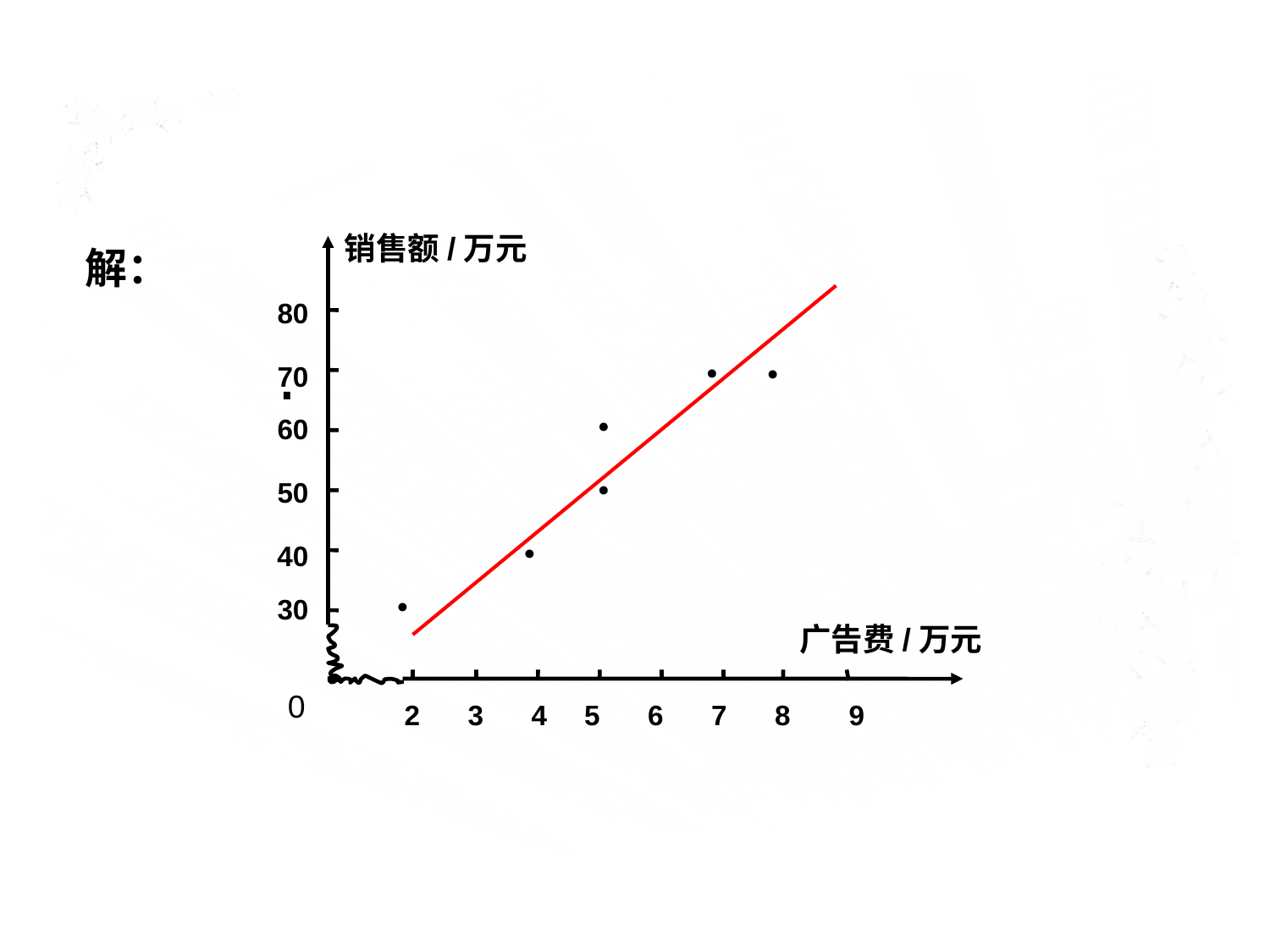

销售额/万元

80
·
·
·
70
·
60
·
50

·
40
·
30
广告费/万元

0
2
3
4
5
6
7
8
9
解：